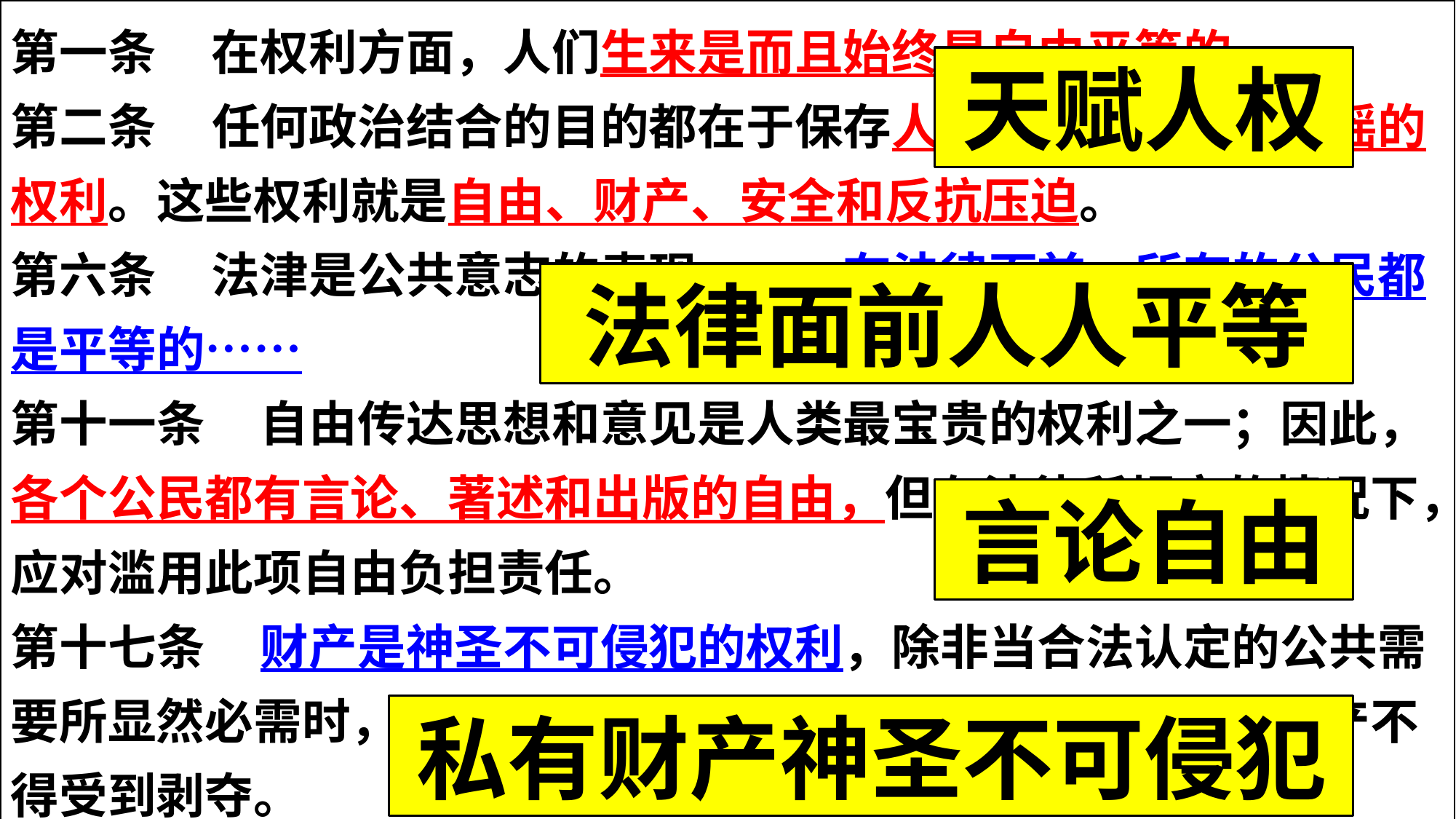

第一条     在权利方面，人们生来是而且始终是自由平等的。
第二条     任何政治结合的目的都在于保存人的自然的和不可动摇的权利。这些权利就是自由、财产、安全和反抗压迫。
第六条     法津是公共意志的表现。……在法律面前，所有的公民都是平等的……
第十一条     自由传达思想和意见是人类最宝贵的权利之一；因此，各个公民都有言论、著述和出版的自由，但在法律所规定的情况下，应对滥用此项自由负担责任。
第十七条     财产是神圣不可侵犯的权利，除非当合法认定的公共需要所显然必需时，且在公平而预先赔偿的条件下，任何人的财产不得受到剥夺。
天赋人权
法律面前人人平等
言论自由
私有财产神圣不可侵犯